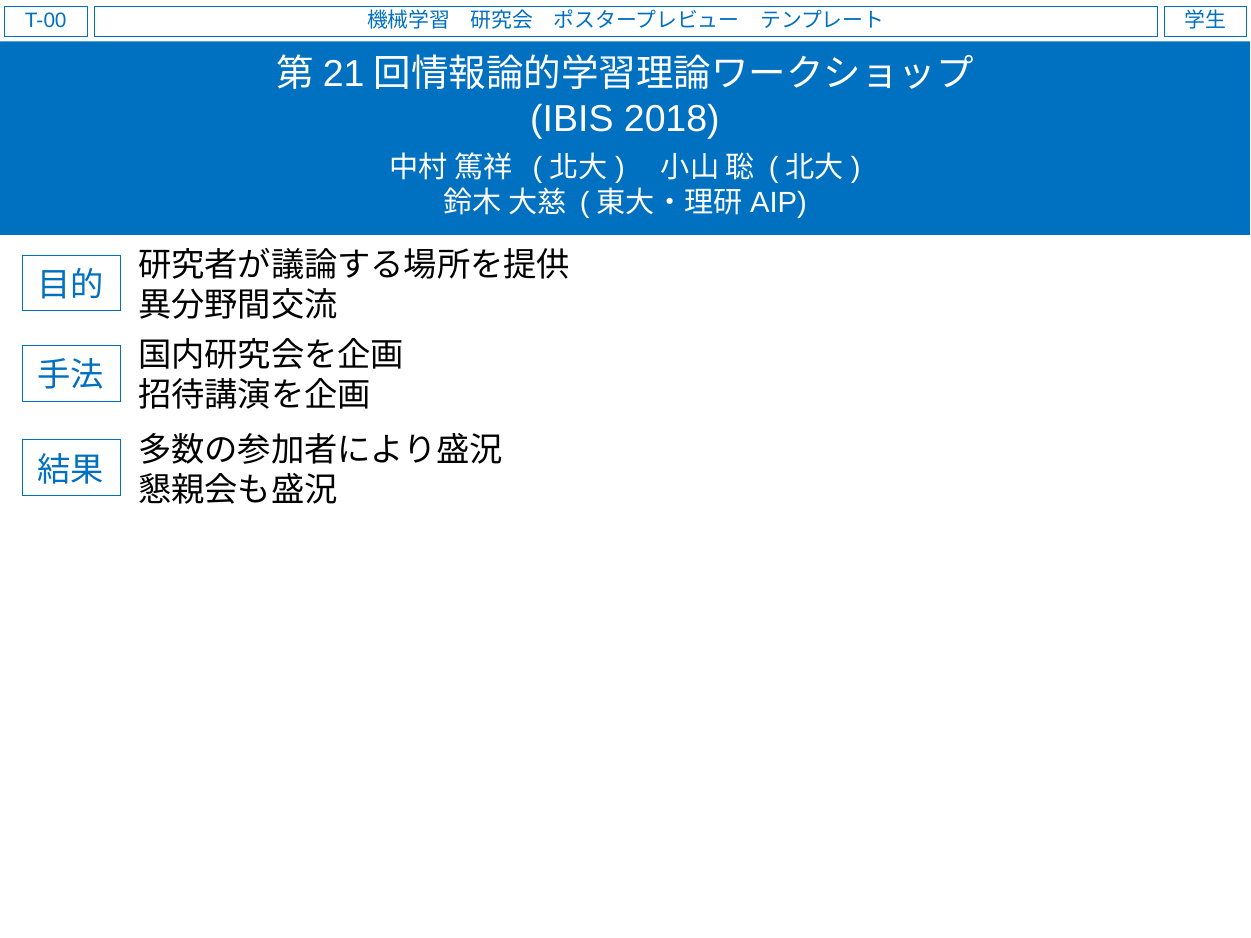

T-00
機械学習　研究会　ポスタープレビュー　テンプレート
学生
# 第21回情報論的学習理論ワークショップ (IBIS 2018)
中村 篤祥  (北大)　小山 聡 (北大)
鈴木 大慈 (東大・理研AIP)
研究者が議論する場所を提供
異分野間交流
国内研究会を企画
招待講演を企画
多数の参加者により盛況
懇親会も盛況